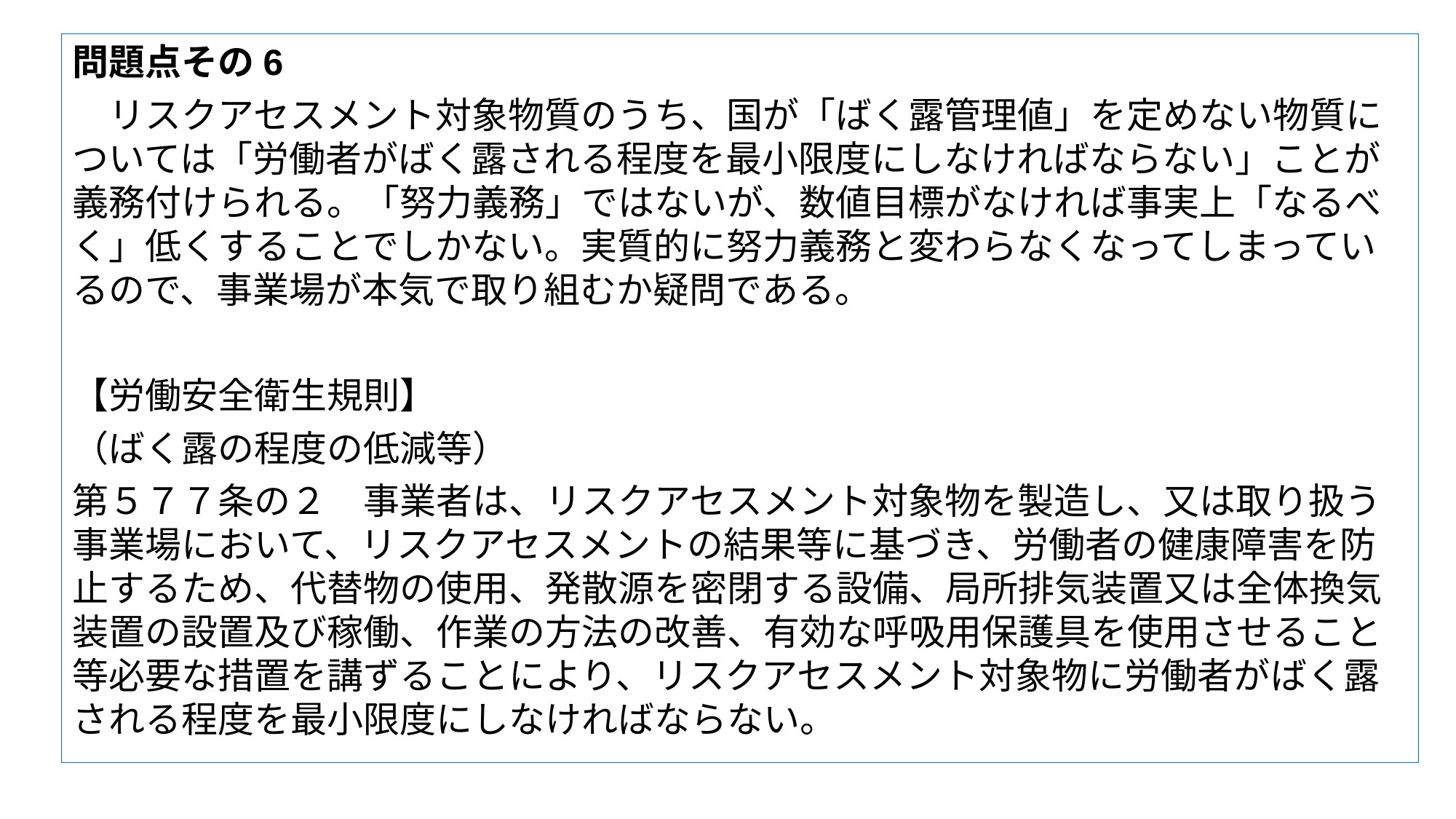

問題点その6
　リスクアセスメント対象物質のうち、国が「ばく露管理値」を定めない物質については「労働者がばく露される程度を最小限度にしなければならない」ことが義務付けられる。「努力義務」ではないが、数値目標がなければ事実上「なるべく」低くすることでしかない。実質的に努力義務と変わらなくなってしまっているので、事業場が本気で取り組むか疑問である。

【労働安全衛生規則】
（ばく露の程度の低減等）
第５７７条の２　事業者は、リスクアセスメント対象物を製造し、又は取り扱う事業場において、リスクアセスメントの結果等に基づき、労働者の健康障害を防止するため、代替物の使用、発散源を密閉する設備、局所排気装置又は全体換気装置の設置及び稼働、作業の方法の改善、有効な呼吸用保護具を使用させること等必要な措置を講ずることにより、リスクアセスメント対象物に労働者がばく露される程度を最小限度にしなければならない。